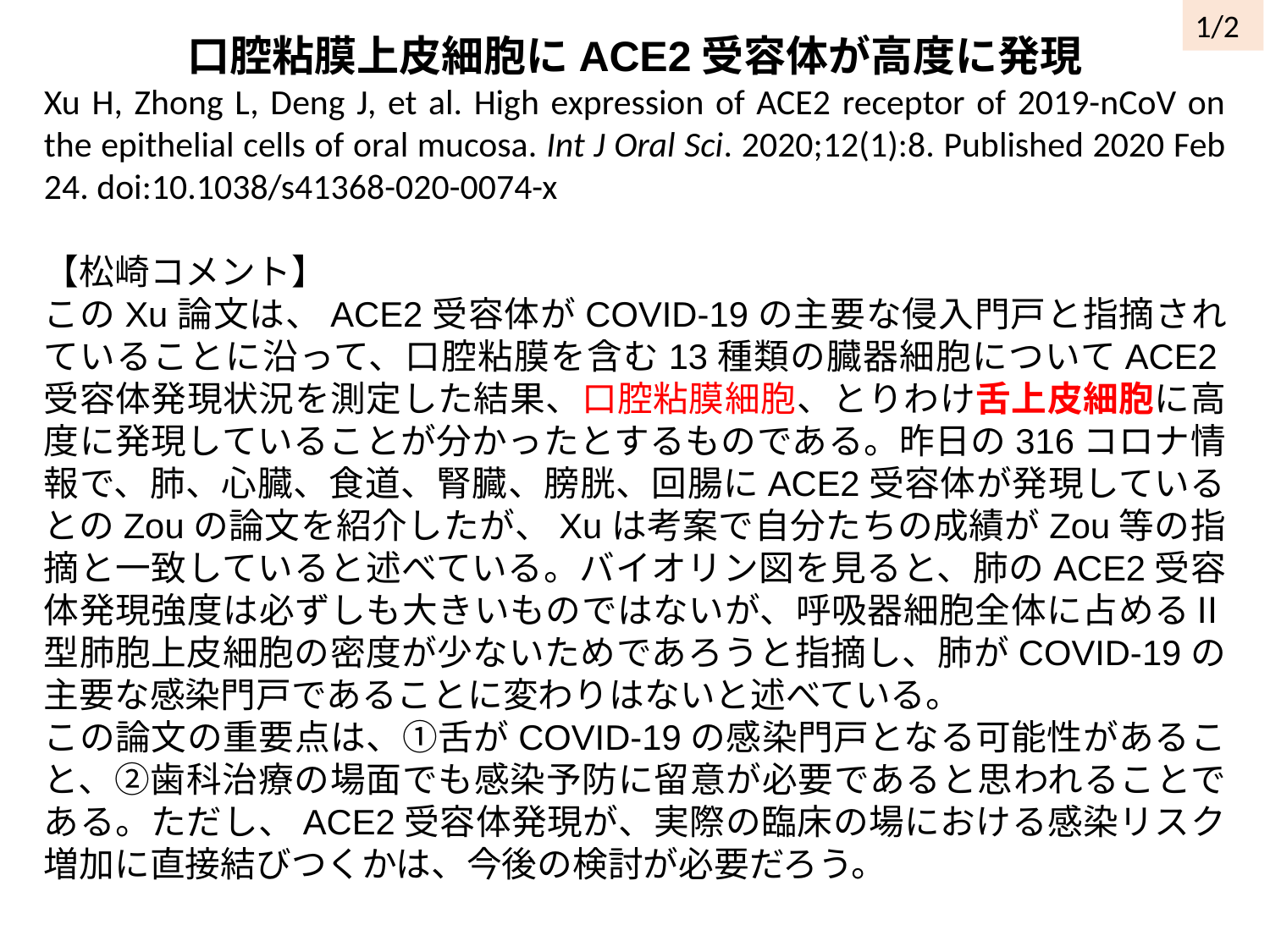

1/2
口腔粘膜上皮細胞にACE2受容体が高度に発現
Xu H, Zhong L, Deng J, et al. High expression of ACE2 receptor of 2019-nCoV on the epithelial cells of oral mucosa. Int J Oral Sci. 2020;12(1):8. Published 2020 Feb 24. doi:10.1038/s41368-020-0074-x

【松崎コメント】
このXu論文は、ACE2受容体がCOVID-19の主要な侵入門戸と指摘されていることに沿って、口腔粘膜を含む13種類の臓器細胞についてACE2受容体発現状況を測定した結果、口腔粘膜細胞、とりわけ舌上皮細胞に高度に発現していることが分かったとするものである。昨日の316コロナ情報で、肺、心臓、食道、腎臓、膀胱、回腸にACE2受容体が発現しているとのZouの論文を紹介したが、Xuは考案で自分たちの成績がZou等の指摘と一致していると述べている。バイオリン図を見ると、肺のACE2受容体発現強度は必ずしも大きいものではないが、呼吸器細胞全体に占めるⅡ型肺胞上皮細胞の密度が少ないためであろうと指摘し、肺がCOVID-19の主要な感染門戸であることに変わりはないと述べている。
この論文の重要点は、①舌がCOVID-19の感染門戸となる可能性があること、②歯科治療の場面でも感染予防に留意が必要であると思われることである。ただし、ACE2受容体発現が、実際の臨床の場における感染リスク増加に直接結びつくかは、今後の検討が必要だろう。